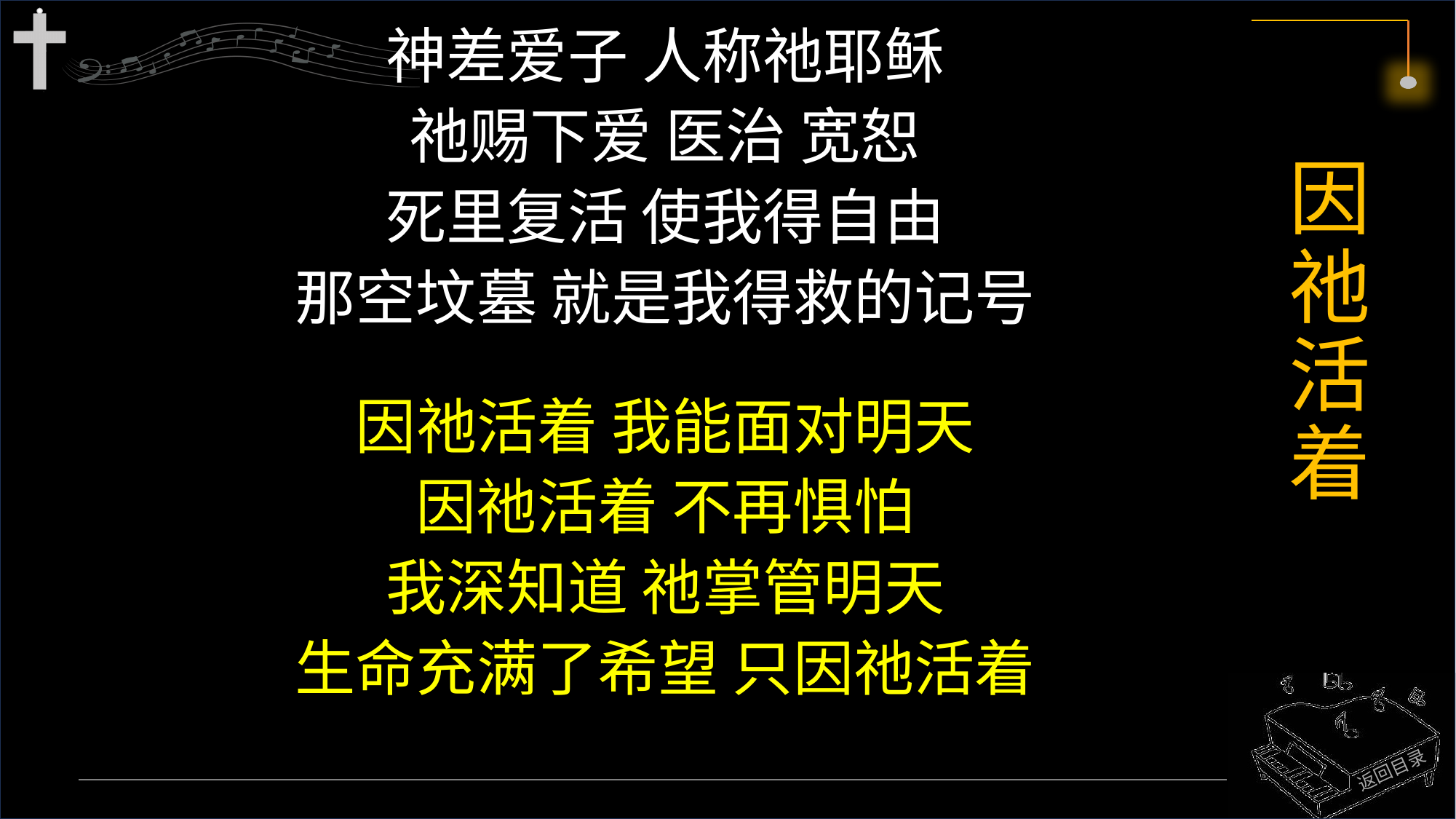

神差爱子 人称祂耶稣
祂赐下爱 医治 宽恕
死里复活 使我得自由
那空坟墓 就是我得救的记号

因祂活着 我能面对明天
因祂活着 不再惧怕
我深知道 祂掌管明天
生命充满了希望 只因祂活着
# 因祂活着